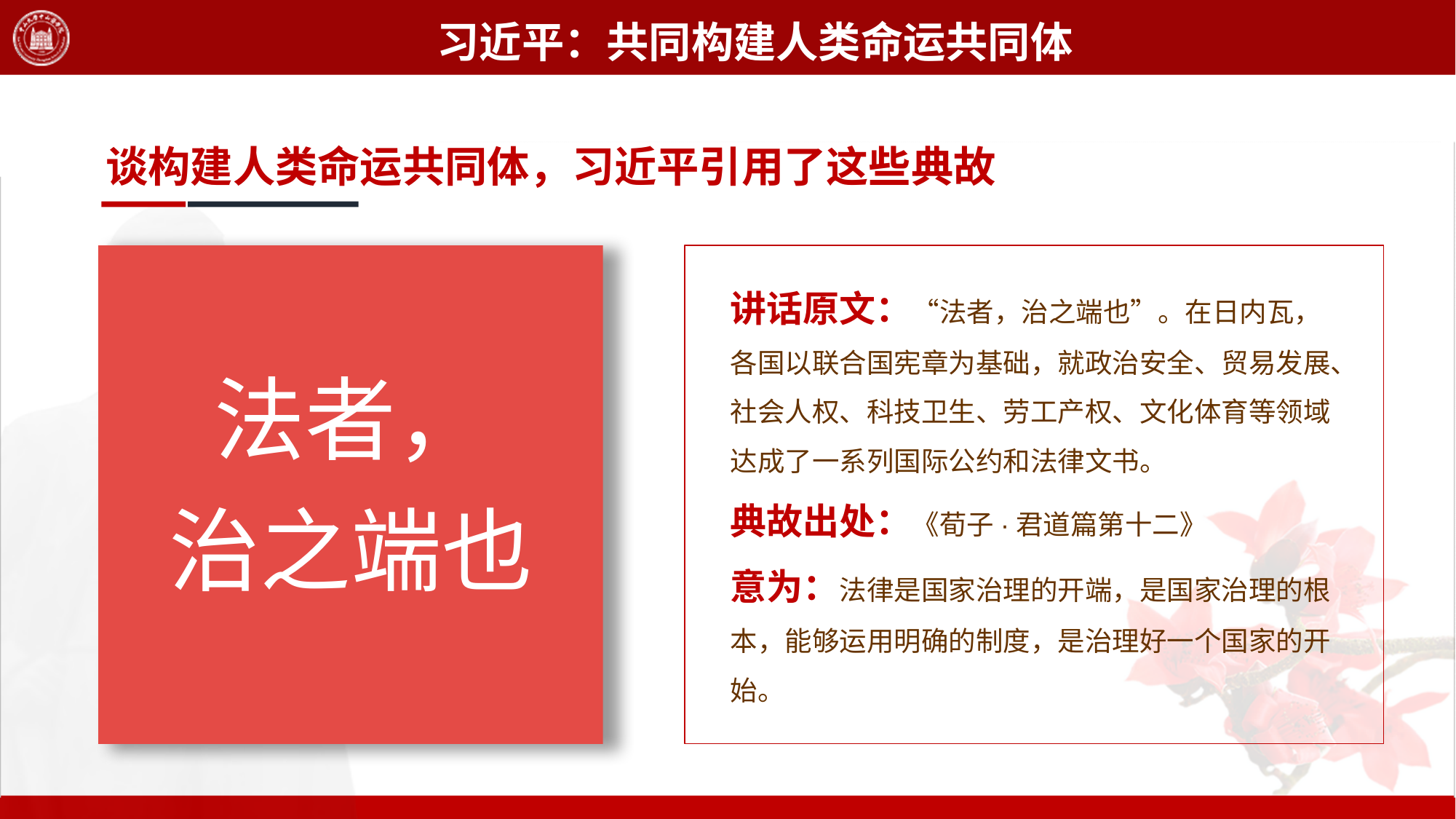

习近平：共同构建人类命运共同体
谈构建人类命运共同体，习近平引用了这些典故

讲话原文：“法者，治之端也”。在日内瓦，各国以联合国宪章为基础，就政治安全、贸易发展、社会人权、科技卫生、劳工产权、文化体育等领域达成了一系列国际公约和法律文书。
典故出处：《荀子·君道篇第十二》
意为：法律是国家治理的开端，是国家治理的根本，能够运用明确的制度，是治理好一个国家的开始。

法者，
治之端也